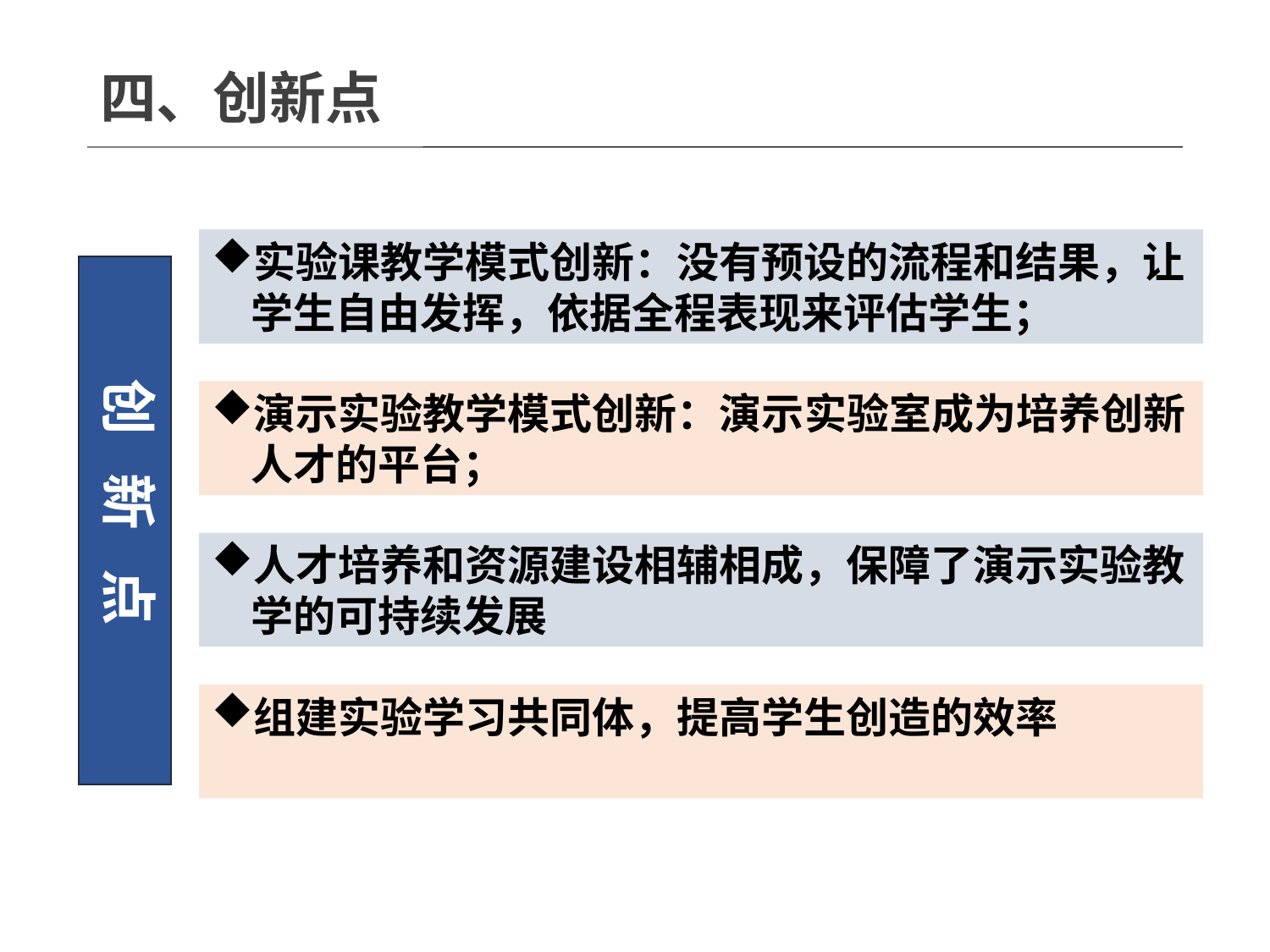

# 四、创新点
实验课教学模式创新：没有预设的流程和结果，让学生自由发挥，依据全程表现来评估学生；

创   新   点
演示实验教学模式创新：演示实验室成为培养创新人才的平台；
人才培养和资源建设相辅相成，保障了演示实验教学的可持续发展
组建实验学习共同体，提高学生创造的效率